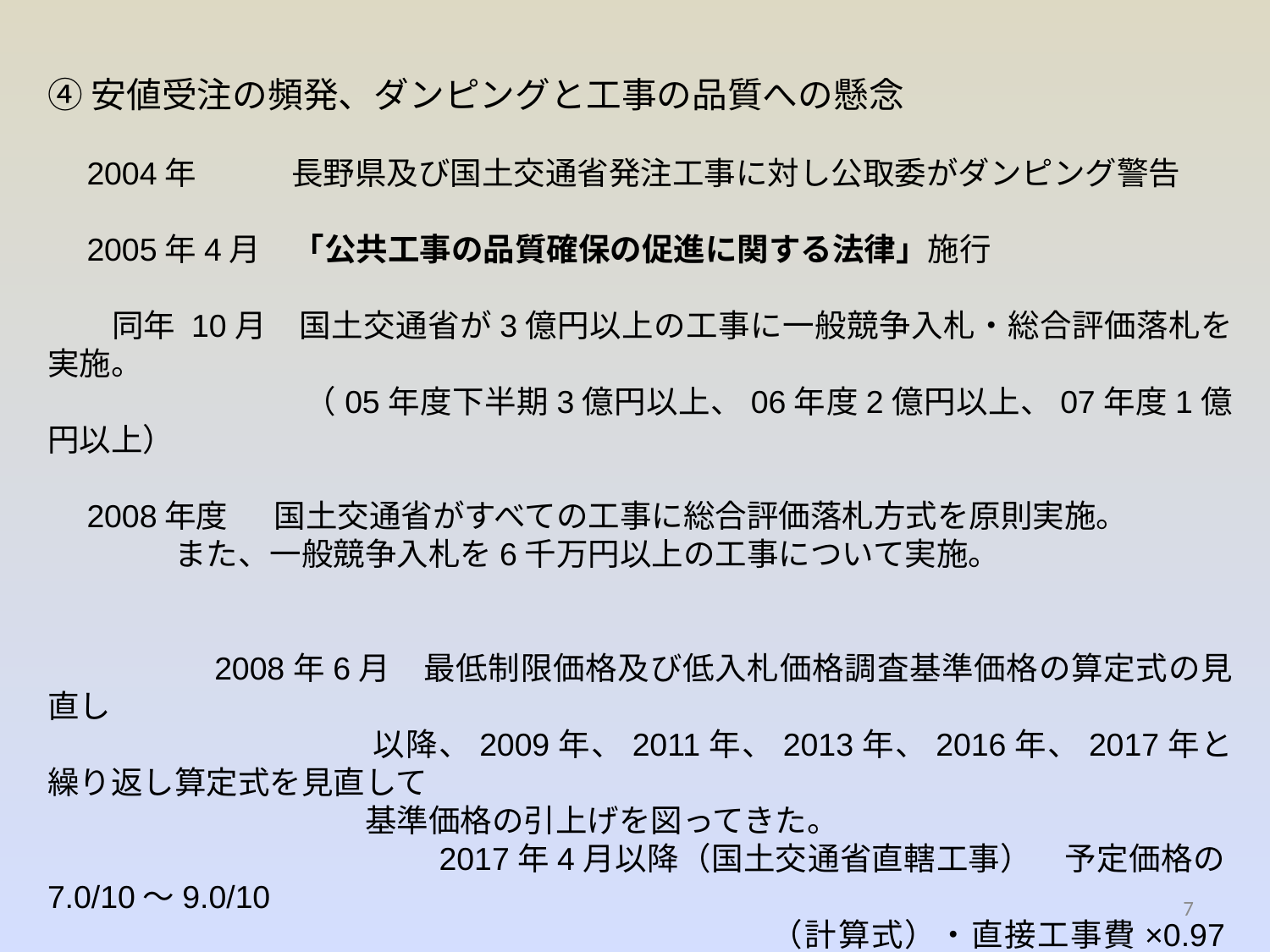

④安値受注の頻発、ダンピングと工事の品質への懸念

　2004年　　　長野県及び国土交通省発注工事に対し公取委がダンピング警告

　2005年4月　「公共工事の品質確保の促進に関する法律」施行

　　同年 10月　国土交通省が3億円以上の工事に一般競争入札・総合評価落札を実施。
　　　　　　　　（05年度下半期3億円以上、06年度2億円以上、07年度1億円以上）

　2008年度　  国土交通省がすべての工事に総合評価落札方式を原則実施。
また、一般競争入札を6千万円以上の工事について実施。

　2008年6月　最低制限価格及び低入札価格調査基準価格の算定式の見直し
　　　　　　以降、2009年、2011年、2013年、2016年、2017年と繰り返し算定式を見直して
　　　　　　基準価格の引上げを図ってきた。
　　　　　　　　2017年4月以降（国土交通省直轄工事）　予定価格の7.0/10～9.0/10
　　　　　　　　　　　　　　　　　　（計算式）・直接工事費×0.97（うち労務費×1.00）
　　　　　　　　　　　　　　　　　　　　　　　　・共通管理費・現場管理費
　　　　　　　　　　　　　　　　　　　　　　　　・一般管理費等×0.55　　　上記合計の1.08

7